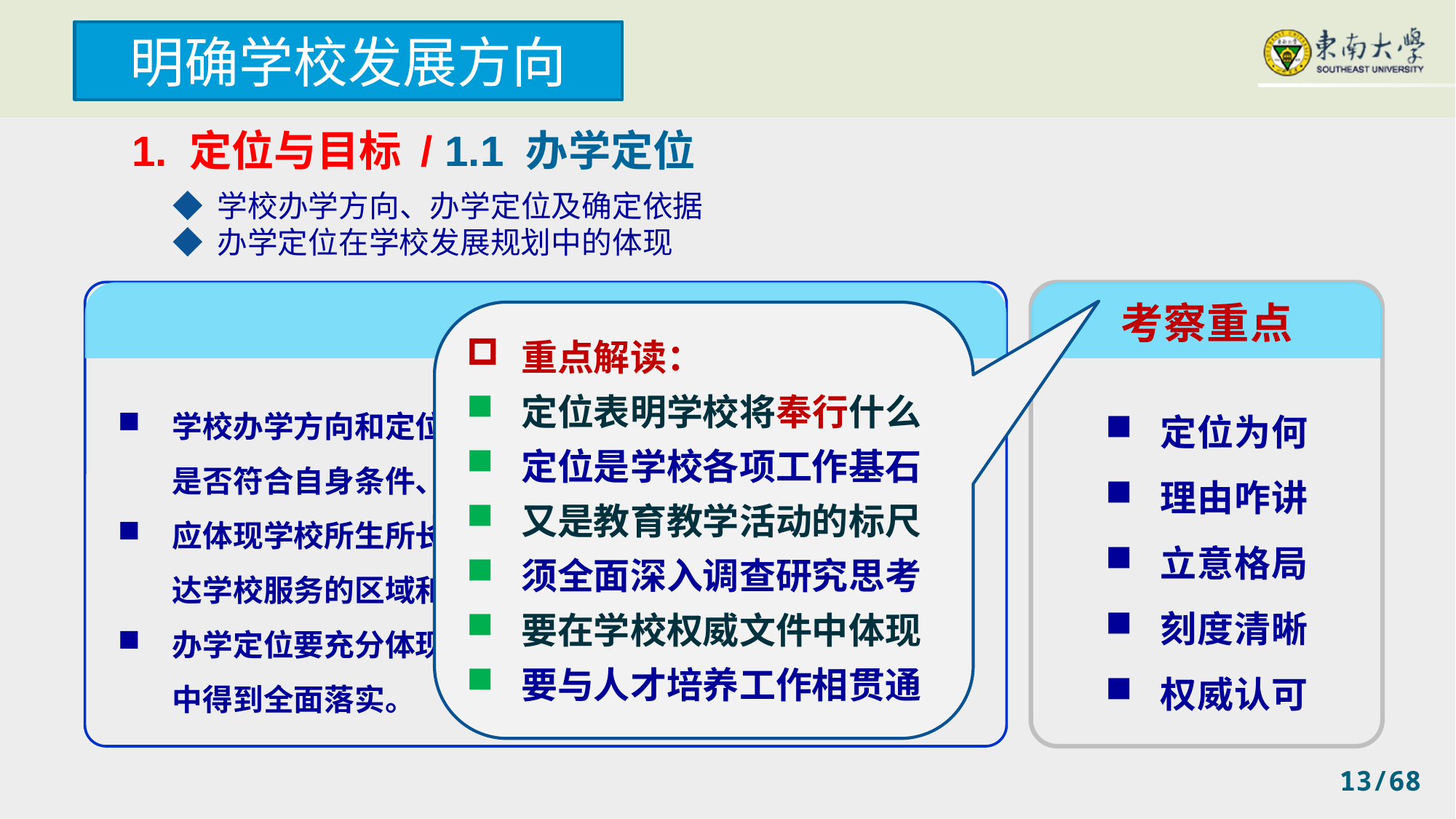

明确学校发展方向
1. 定位与目标 / 1.1 办学定位
◆ 学校办学方向、办学定位及确定依据
◆ 办学定位在学校发展规划中的体现

释    义
考察重点
重点解读：
定位表明学校将奉行什么
定位是学校各项工作基石
又是教育教学活动的标尺
须全面深入调查研究思考
要在学校权威文件中体现
要与人才培养工作相贯通

定位为何
理由咋讲
立意格局
刻度清晰
权威认可
学校办学方向和定位主要看是否符合经济和社会发展需要，是否符合自身条件、现阶段发展实际和发展的潜力。
应体现学校所生所长的区域和行业的优势和趋势，应明确表达学校服务的区域和功能。
办学定位要充分体现在学校的发展规划中，并应在人才培养中得到全面落实。